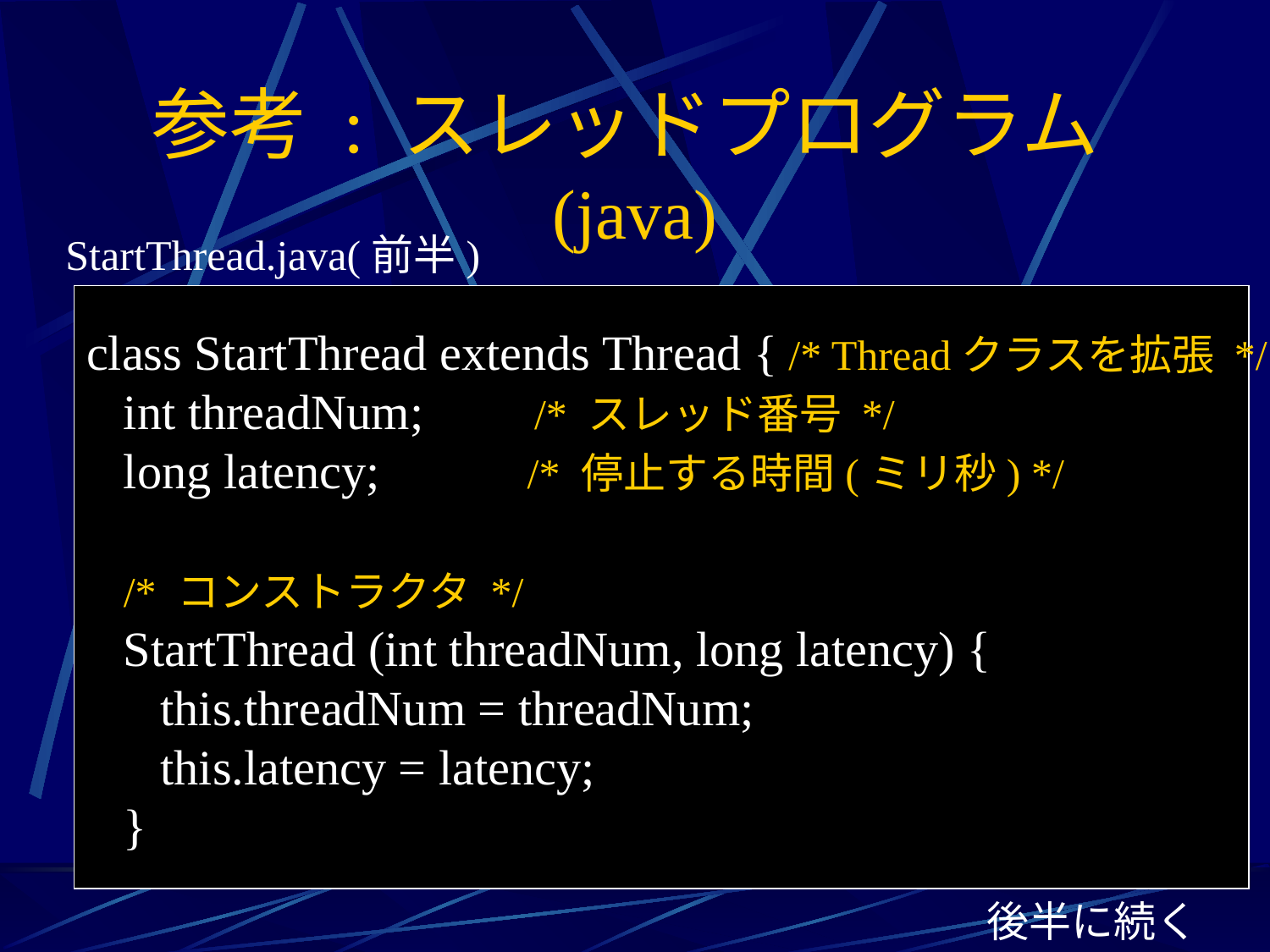

# 参考 : スレッドプログラム(java)
StartThread.java(前半)
class StartThread extends Thread { /* Threadクラスを拡張 */
   int threadNum;         /* スレッド番号 */
   long latency;            /* 停止する時間(ミリ秒) */

   /* コンストラクタ */
   StartThread (int threadNum, long latency) {
      this.threadNum = threadNum;
      this.latency = latency;
   }
後半に続く